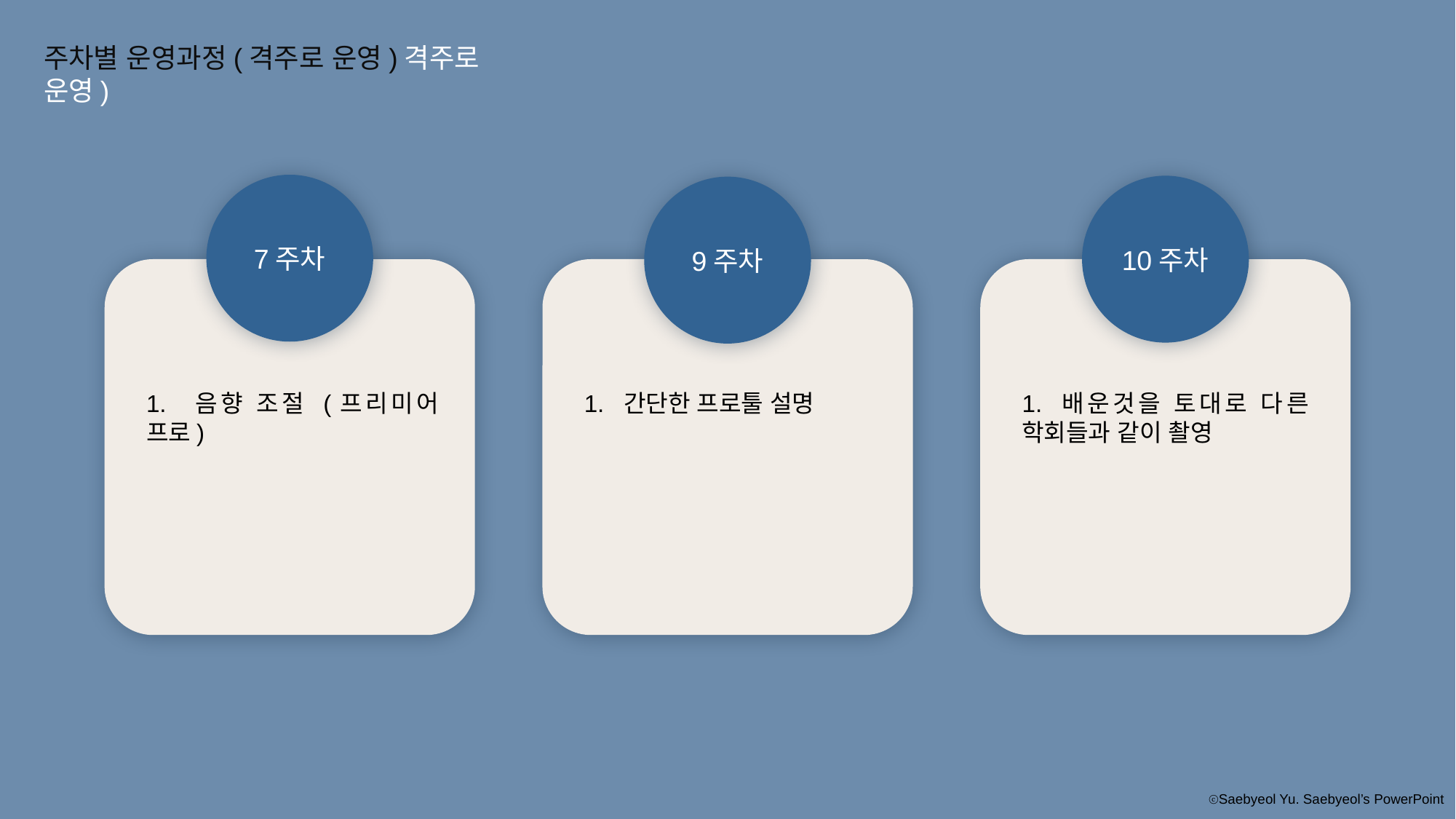

주차별 운영과정(격주로 운영)격주로 운영)
7주차

10주차

9주차

1.  음향 조절 (프리미어 프로)
1.  간단한 프로툴 설명
1. 배운것을 토대로 다른 학회들과 같이 촬영